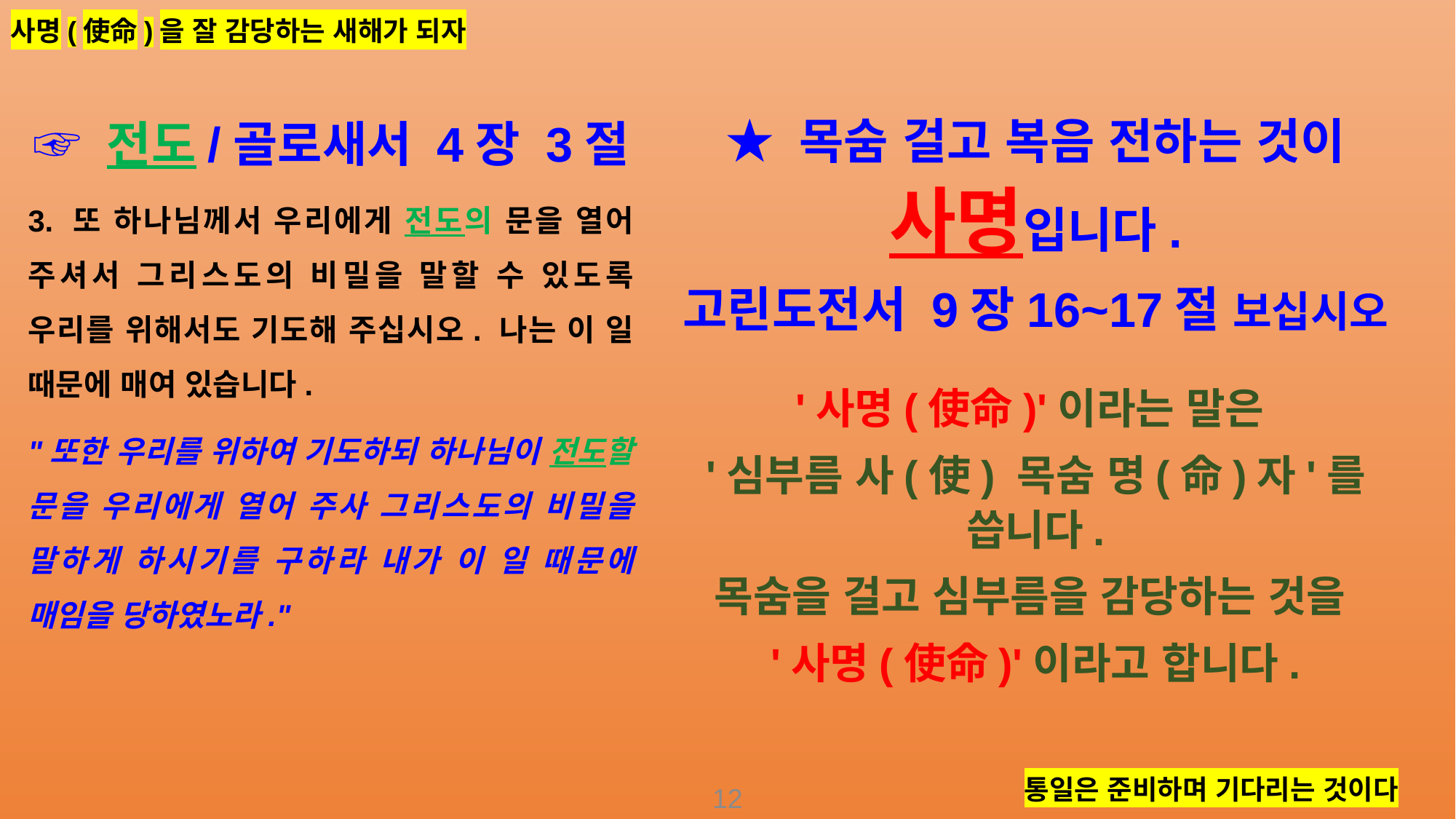

사명(使命)을 잘 감당하는 새해가 되자
☞ 전도/골로새서 4장 3절
3. 또 하나님께서 우리에게 전도의 문을 열어 주셔서 그리스도의 비밀을 말할 수 있도록 우리를 위해서도 기도해 주십시오. 나는 이 일 때문에 매여 있습니다.
"또한 우리를 위하여 기도하되 하나님이 전도할 문을 우리에게 열어 주사 그리스도의 비밀을 말하게 하시기를 구하라 내가 이 일 때문에 매임을 당하였노라."
★ 목숨 걸고 복음 전하는 것이 사명입니다.
고린도전서 9장16~17절 보십시오

'사명(使命)'이라는 말은
'심부름 사(使) 목숨 명(命)자'를 씁니다.
목숨을 걸고 심부름을 감당하는 것을
'사명(使命)'이라고 합니다.
통일은 준비하며 기다리는 것이다
12